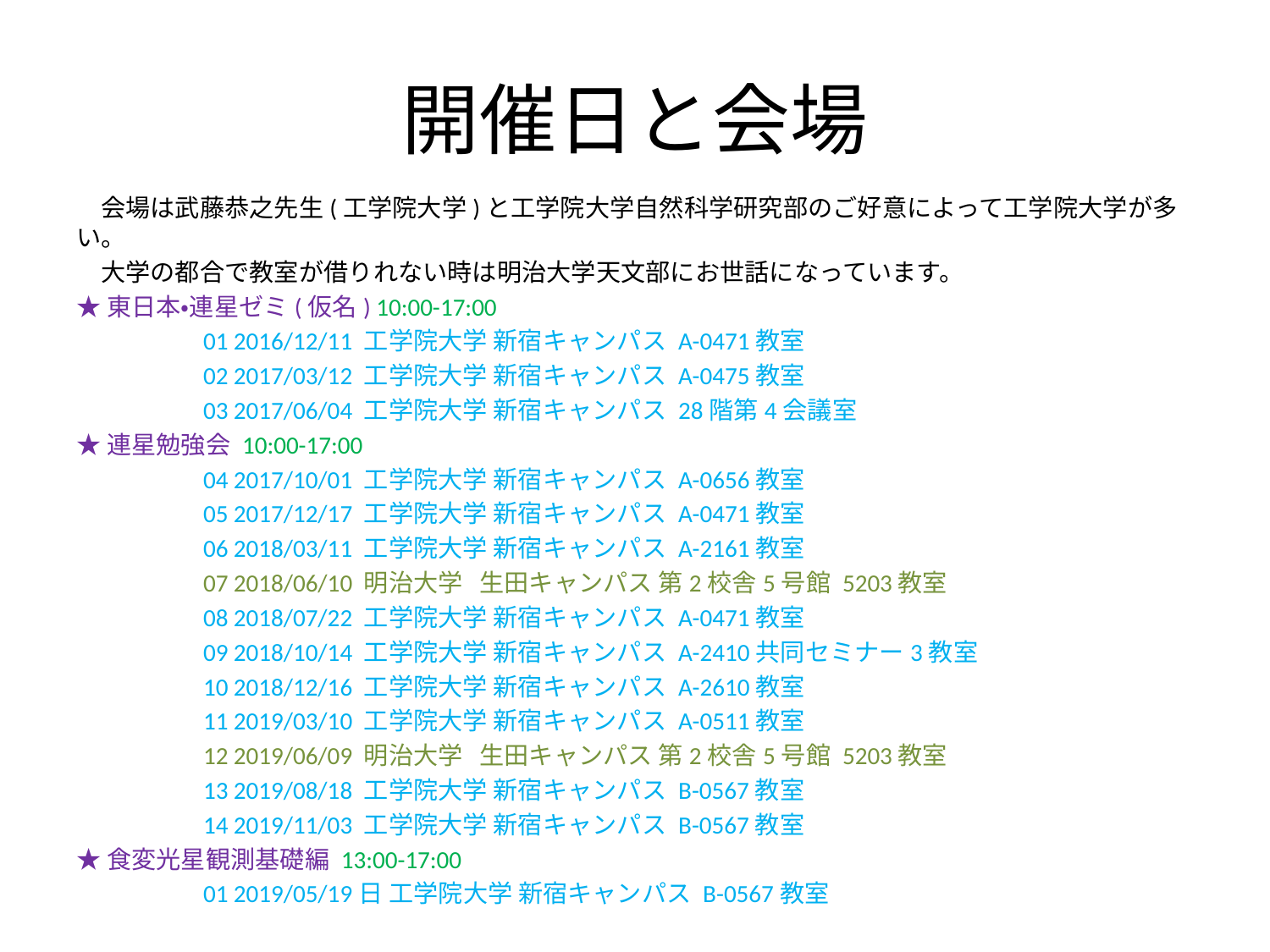

# 開催日と会場
　会場は武藤恭之先生(工学院大学)と工学院大学自然科学研究部のご好意によって工学院大学が多い。
　大学の都合で教室が借りれない時は明治大学天文部にお世話になっています。
★東日本・連星ゼミ(仮名) 10:00-17:00
	01 2016/12/11 工学院大学 新宿キャンパス A-0471教室
	02 2017/03/12 工学院大学 新宿キャンパス A-0475教室
	03 2017/06/04 工学院大学 新宿キャンパス 28階第4会議室
★連星勉強会 10:00-17:00
	04 2017/10/01 工学院大学 新宿キャンパス A-0656教室
	05 2017/12/17 工学院大学 新宿キャンパス A-0471教室
	06 2018/03/11 工学院大学 新宿キャンパス A-2161教室
	07 2018/06/10 明治大学   生田キャンパス 第2校舎5号館 5203教室
	08 2018/07/22 工学院大学 新宿キャンパス A-0471教室
	09 2018/10/14 工学院大学 新宿キャンパス A-2410共同セミナー3教室
	10 2018/12/16 工学院大学 新宿キャンパス A-2610教室
	11 2019/03/10 工学院大学 新宿キャンパス A-0511教室
	12 2019/06/09 明治大学   生田キャンパス 第2校舎5号館 5203教室
	13 2019/08/18 工学院大学 新宿キャンパス B-0567教室
	14 2019/11/03 工学院大学 新宿キャンパス B-0567教室
★食変光星観測基礎編 13:00-17:00
	01 2019/05/19日 工学院大学 新宿キャンパス B-0567教室